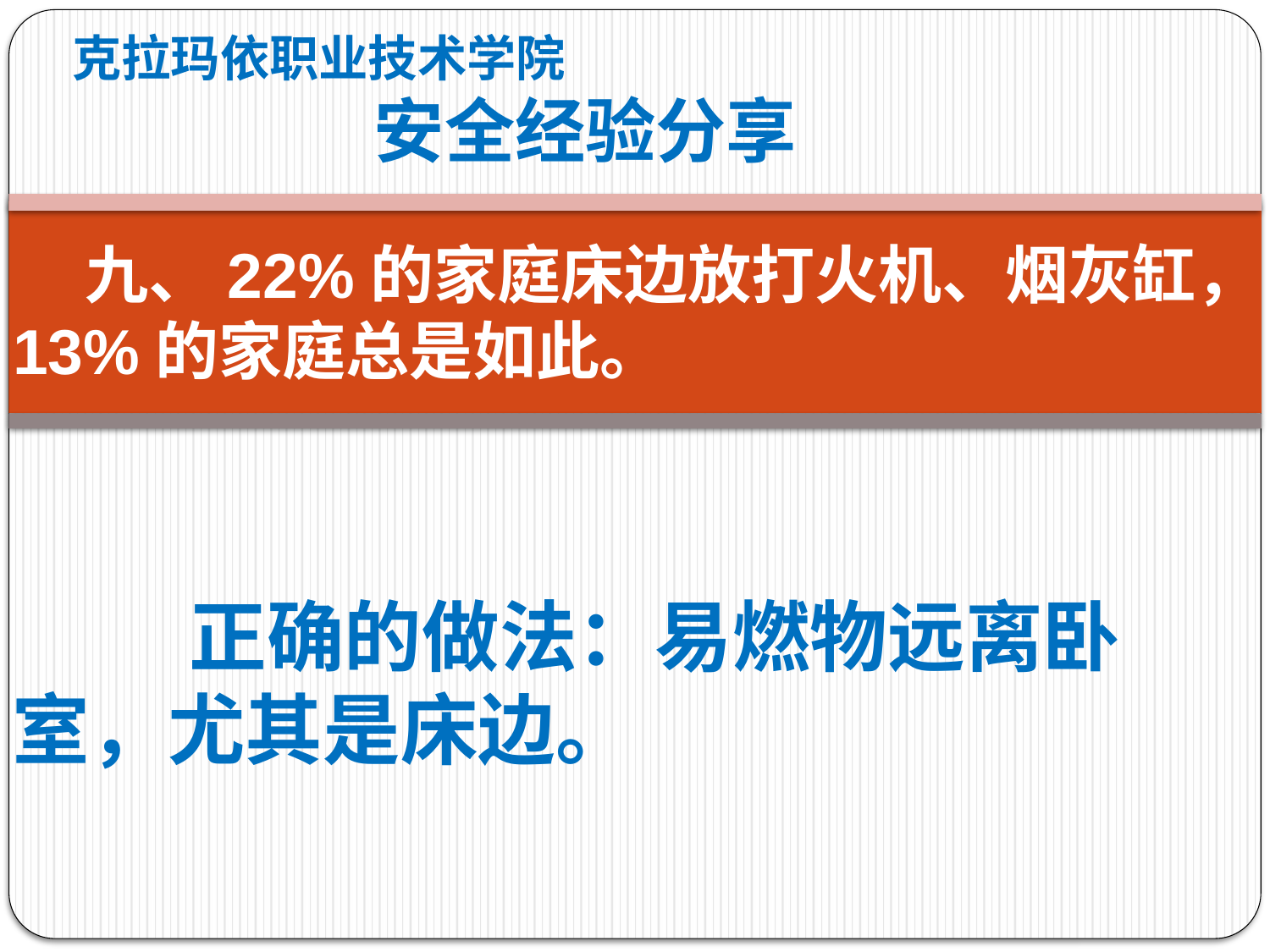

# 克拉玛依职业技术学院 安全经验分享
    九、22%的家庭床边放打火机、烟灰缸，13%的家庭总是如此。
         正确的做法：易燃物远离卧室，尤其是床边。